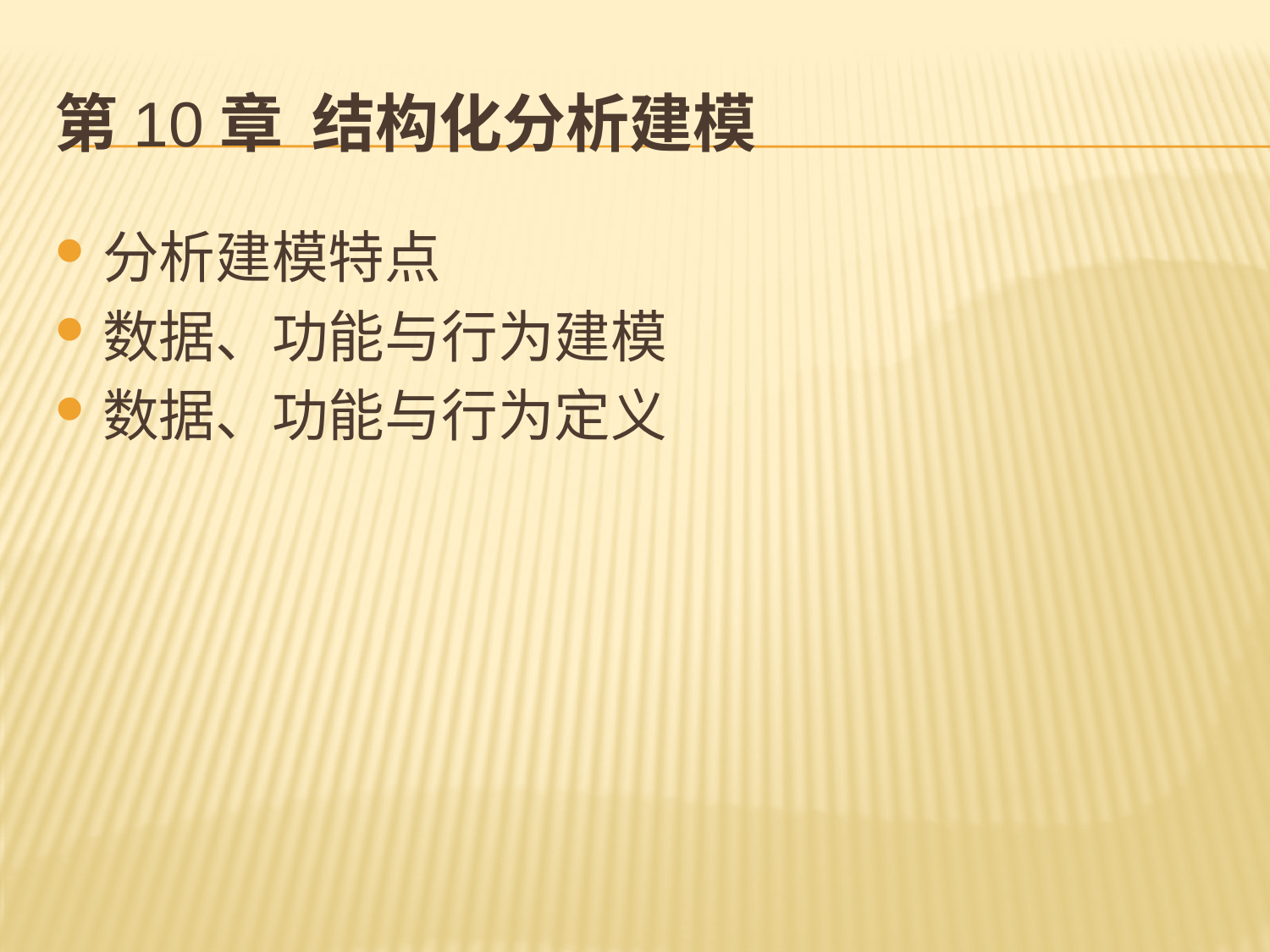

# 第10章  结构化分析建模
分析建模特点
数据、功能与行为建模
数据、功能与行为定义